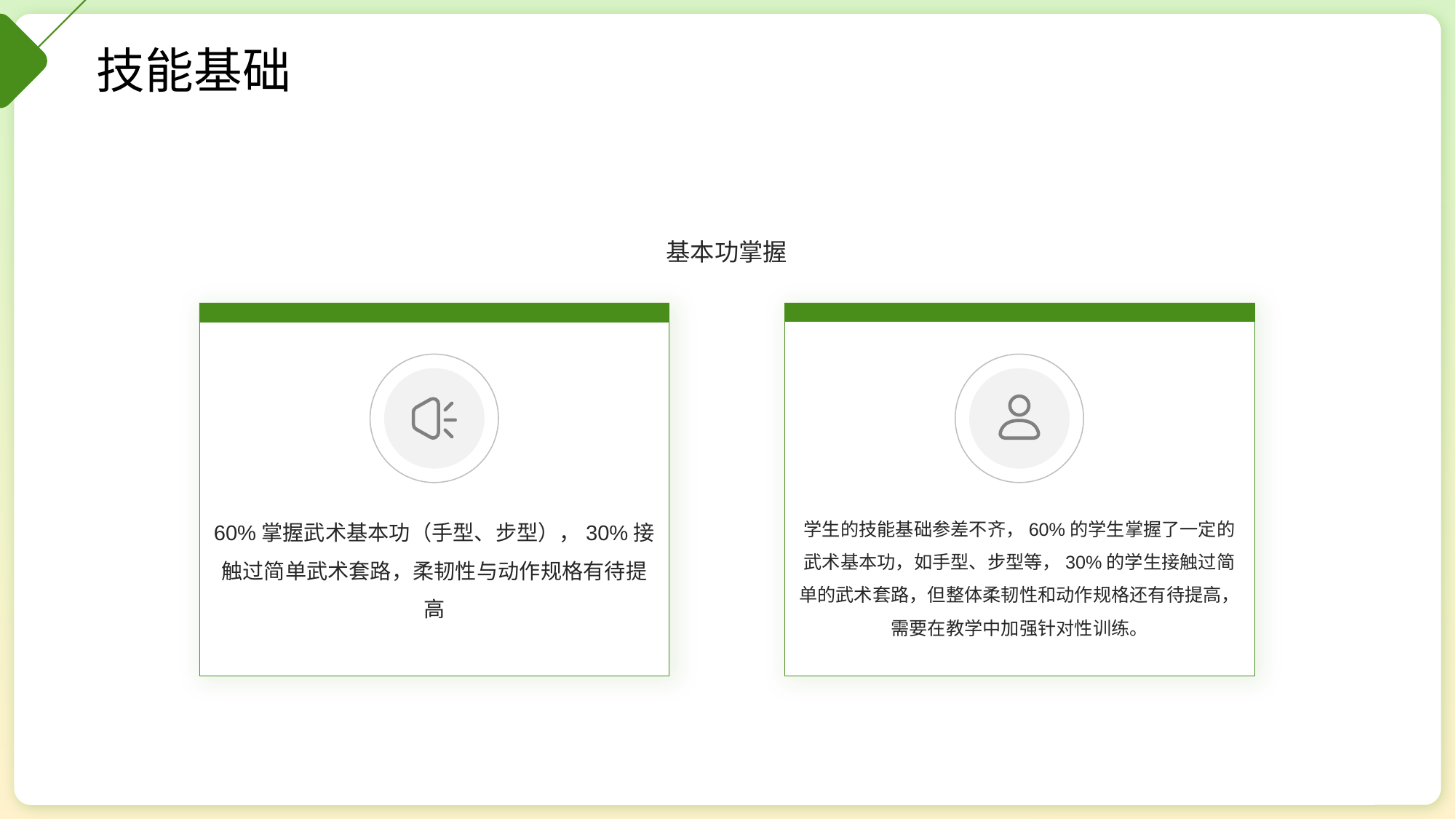

技能基础
基本功掌握

学生的技能基础参差不齐，60%的学生掌握了一定的武术基本功，如手型、步型等，30%的学生接触过简单的武术套路，但整体柔韧性和动作规格还有待提高，需要在教学中加强针对性训练。
60%掌握武术基本功（手型、步型），30%接触过简单武术套路，柔韧性与动作规格有待提高